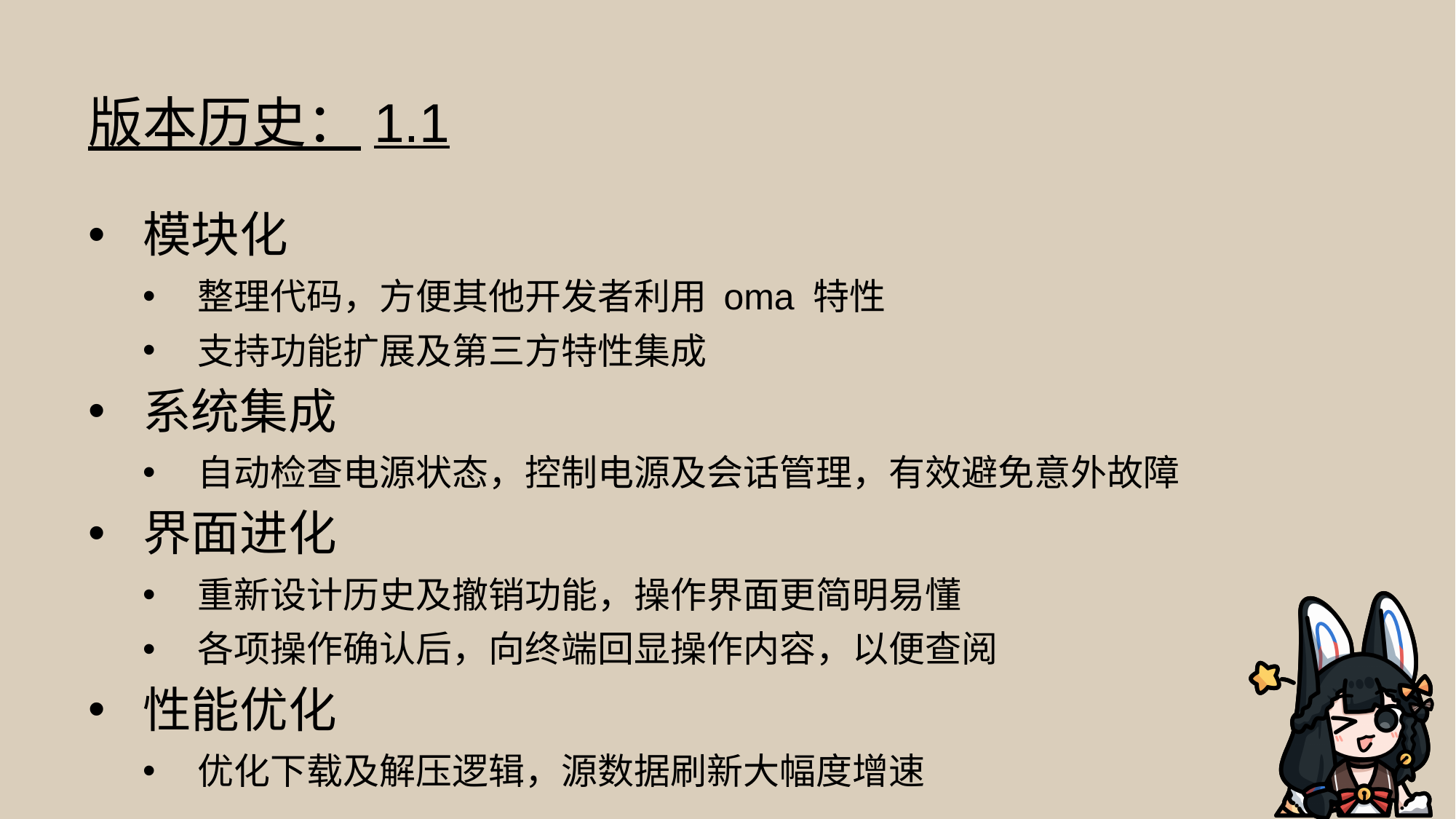

# 版本历史：1.1
模块化
整理代码，方便其他开发者利用 oma 特性
支持功能扩展及第三方特性集成
系统集成
自动检查电源状态，控制电源及会话管理，有效避免意外故障
界面进化
重新设计历史及撤销功能，操作界面更简明易懂
各项操作确认后，向终端回显操作内容，以便查阅
性能优化
优化下载及解压逻辑，源数据刷新大幅度增速